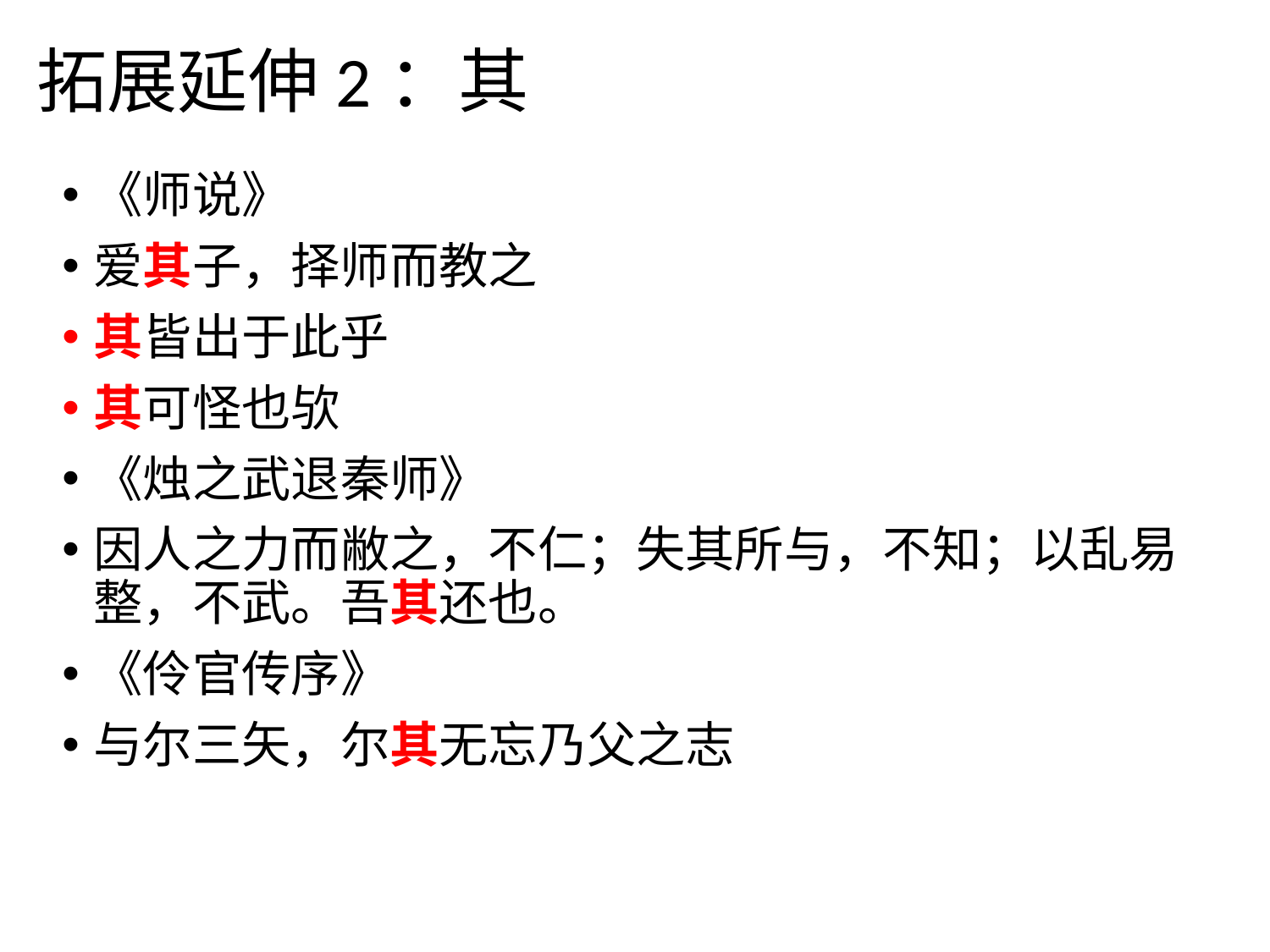

# 拓展延伸2：其
《师说》
爱其子，择师而教之
其皆出于此乎
其可怪也欤
《烛之武退秦师》
因人之力而敝之，不仁；失其所与，不知；以乱易整，不武。吾其还也。
《伶官传序》
与尔三矢，尔其无忘乃父之志